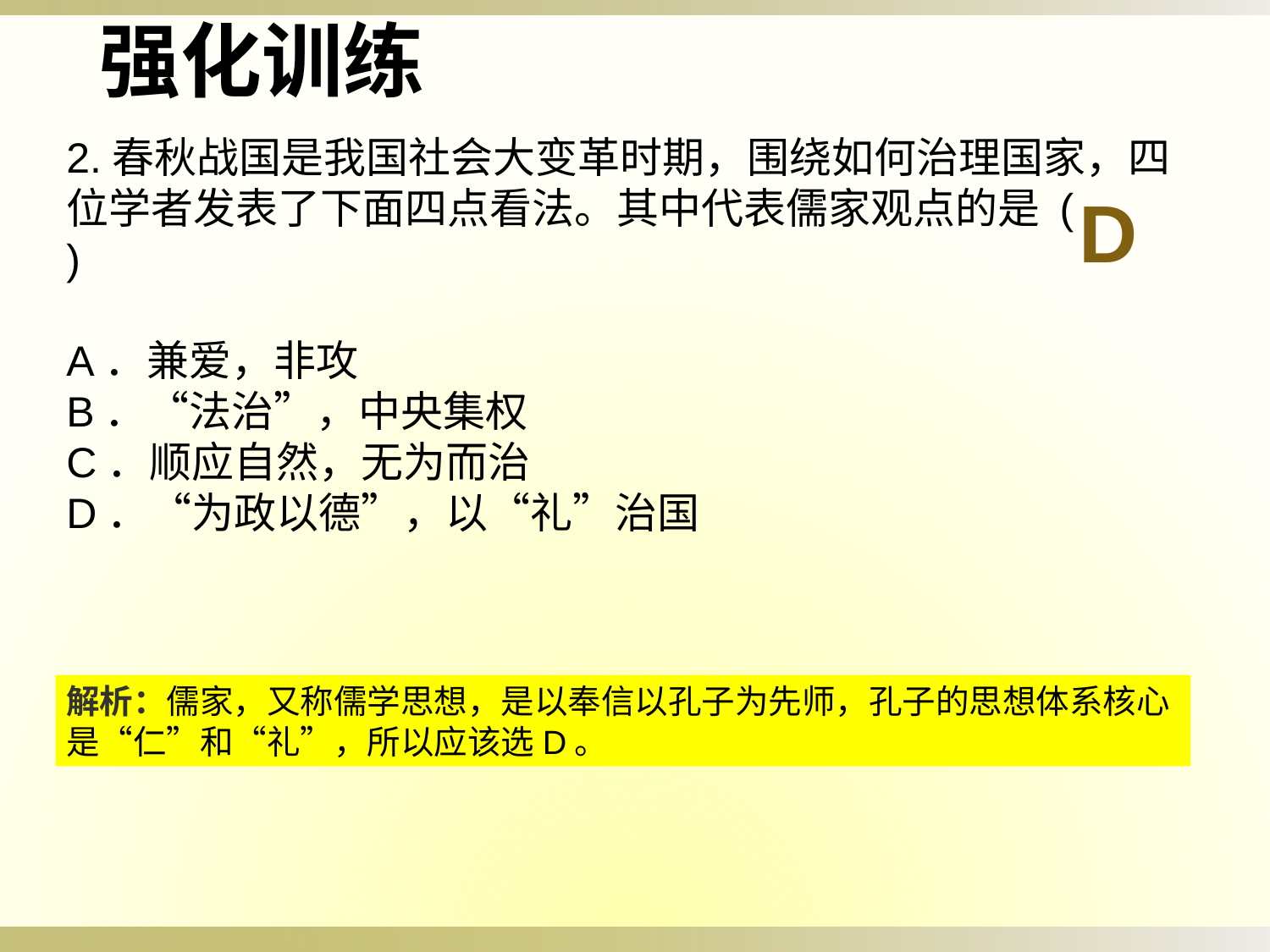

强化训练
2.春秋战国是我国社会大变革时期，围绕如何治理国家，四位学者发表了下面四点看法。其中代表儒家观点的是 (         )

A．兼爱，非攻
B．“法治”，中央集权
C．顺应自然，无为而治
D．“为政以德”，以“礼”治国
D
解析：儒家，又称儒学思想，是以奉信以孔子为先师，孔子的思想体系核心是“仁”和“礼”，所以应该选D。